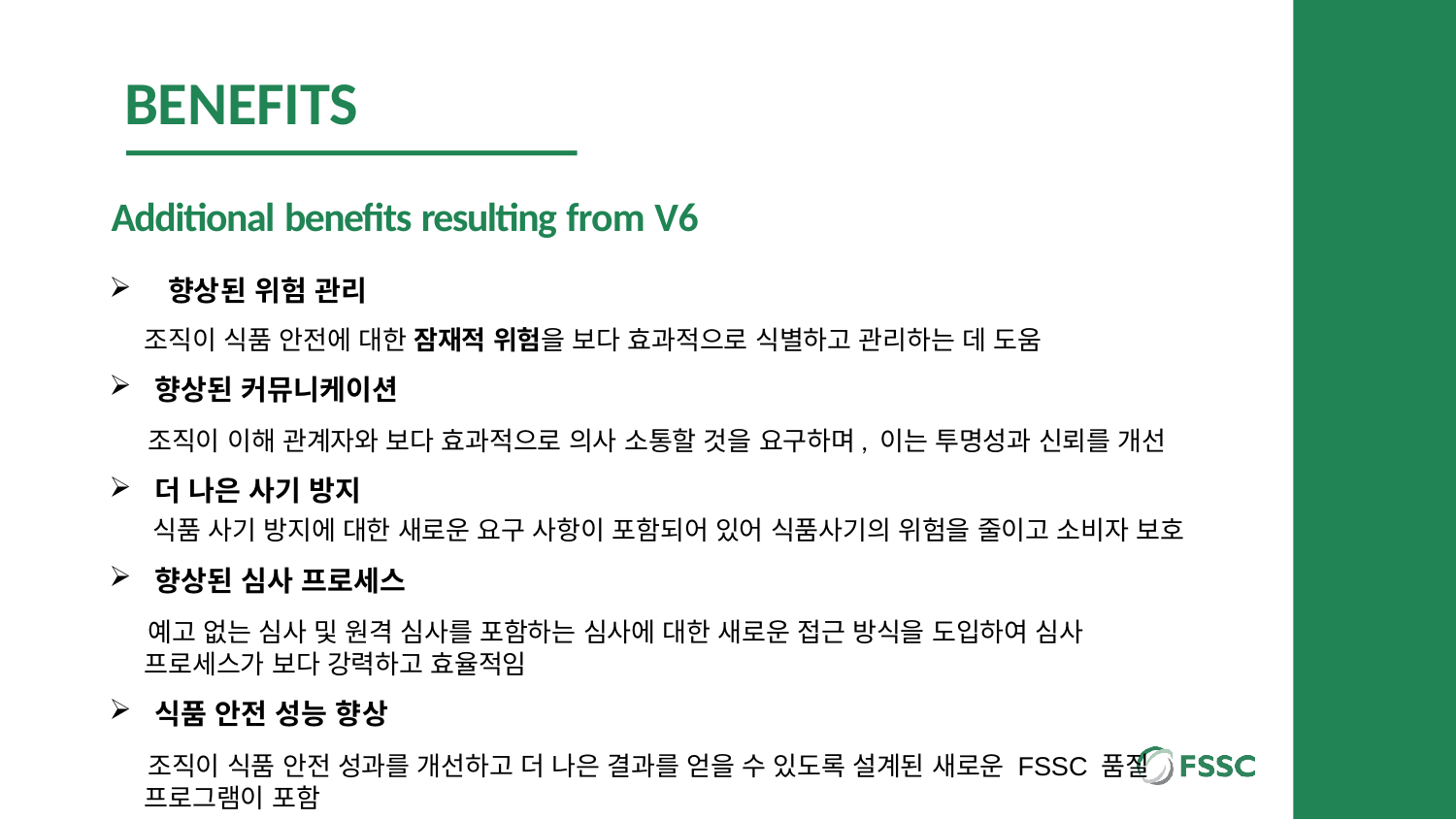

# BENEFITS
Additional benefits resulting from V6
 향상된 위험 관리
    조직이 식품 안전에 대한 잠재적 위험을 보다 효과적으로 식별하고 관리하는 데 도움
향상된 커뮤니케이션
    조직이 이해 관계자와 보다 효과적으로 의사 소통할 것을 요구하며, 이는 투명성과 신뢰를 개선
더 나은 사기 방지
    식품 사기 방지에 대한 새로운 요구 사항이 포함되어 있어 식품사기의 위험을 줄이고 소비자 보호
향상된 심사 프로세스
    예고 없는 심사 및 원격 심사를 포함하는 심사에 대한 새로운 접근 방식을 도입하여 심사
    프로세스가 보다 강력하고 효율적임
식품 안전 성능 향상
    조직이 식품 안전 성과를 개선하고 더 나은 결과를 얻을 수 있도록 설계된 새로운 FSSC 품질
    프로그램이 포함